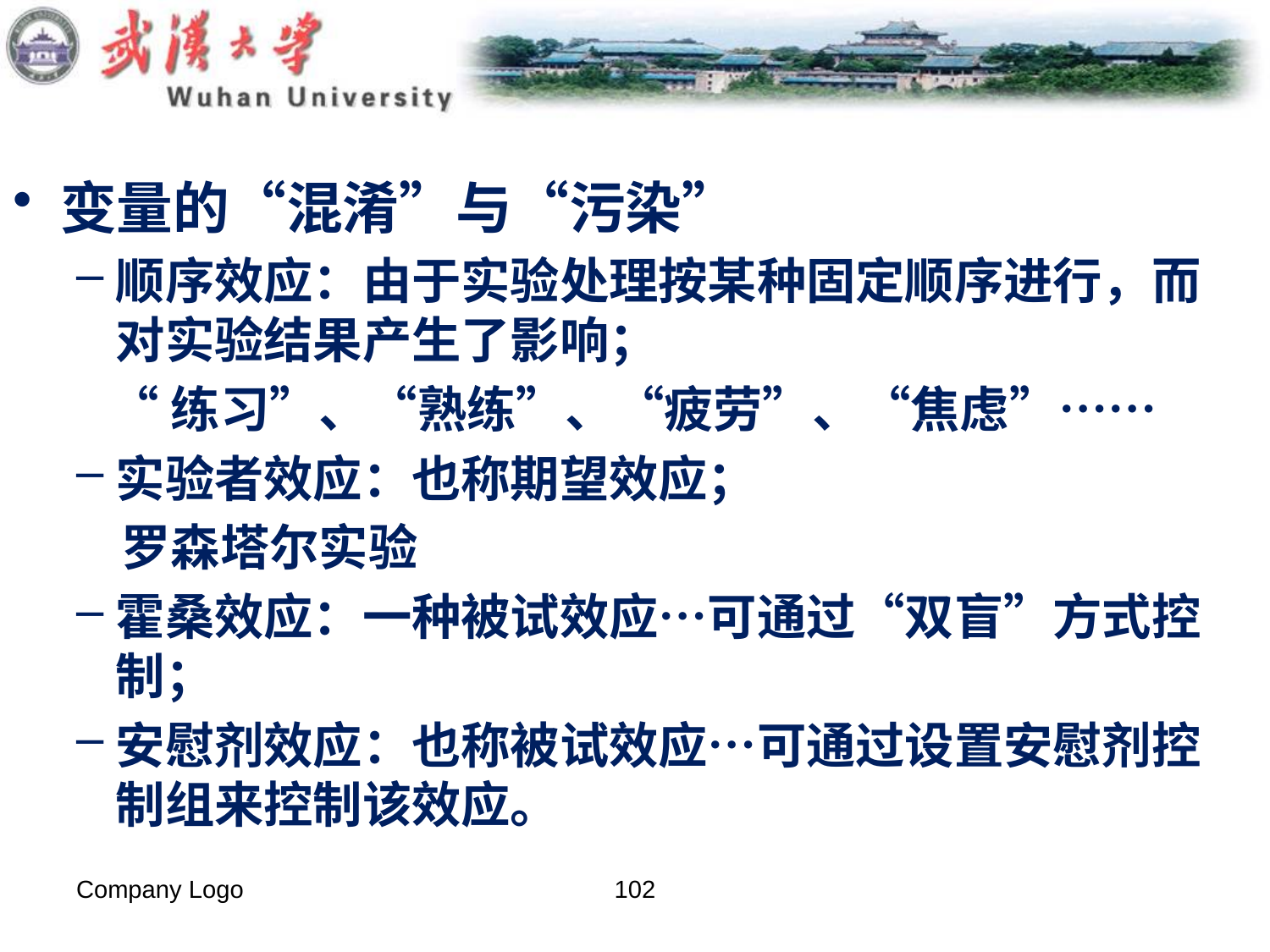

#
变量的“混淆”与“污染”
顺序效应：由于实验处理按某种固定顺序进行，而对实验结果产生了影响；
   “练习”、“熟练”、“疲劳”、“焦虑”……
实验者效应：也称期望效应；
   罗森塔尔实验
霍桑效应：一种被试效应…可通过“双盲”方式控制；
安慰剂效应：也称被试效应…可通过设置安慰剂控制组来控制该效应。
Company Logo
102